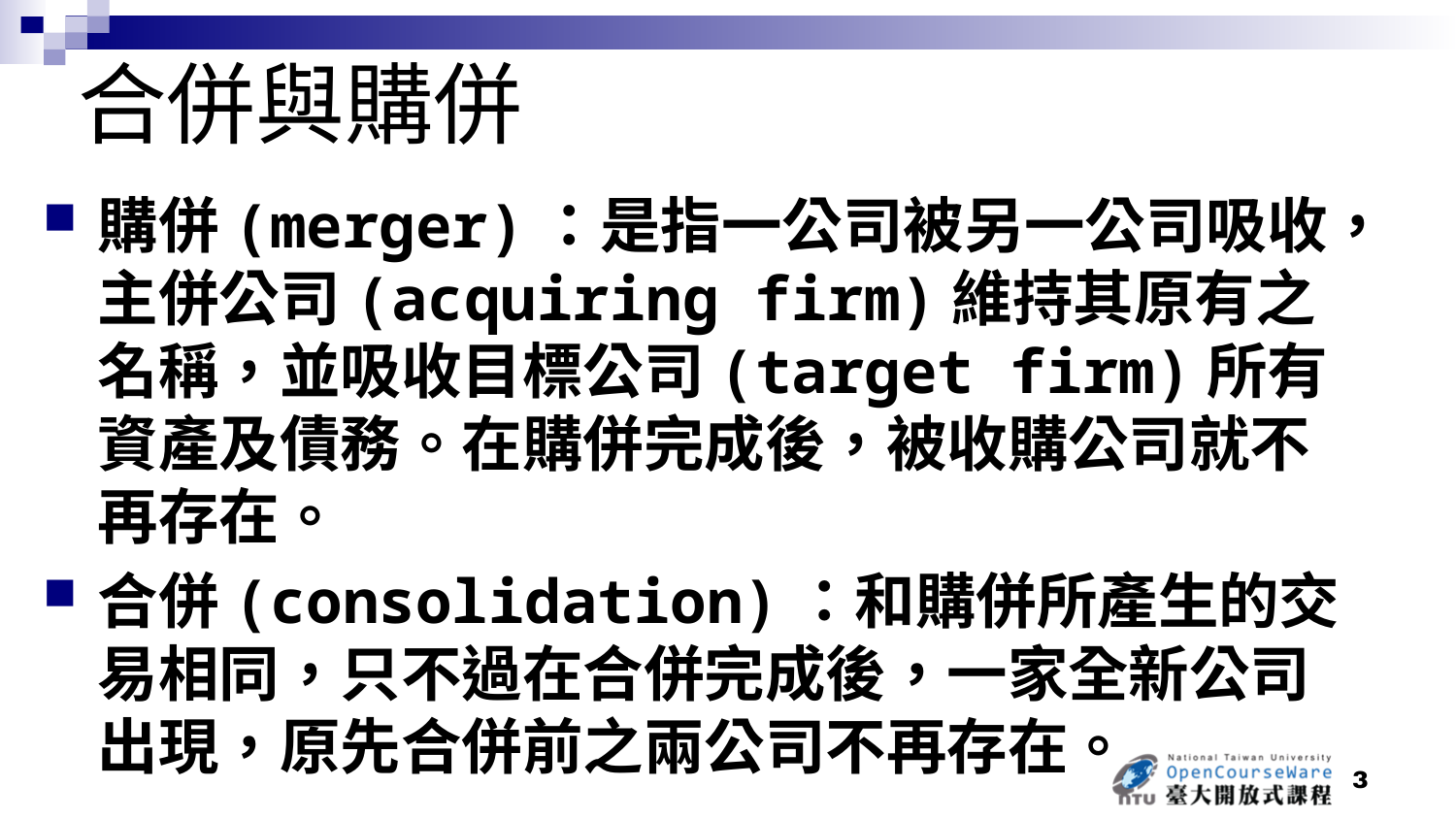

# 合併與購併
購併(merger)：是指一公司被另一公司吸收，主併公司(acquiring firm)維持其原有之名稱，並吸收目標公司(target firm)所有資產及債務。在購併完成後，被收購公司就不再存在。
合併(consolidation)：和購併所產生的交易相同，只不過在合併完成後，一家全新公司出現，原先合併前之兩公司不再存在。
3